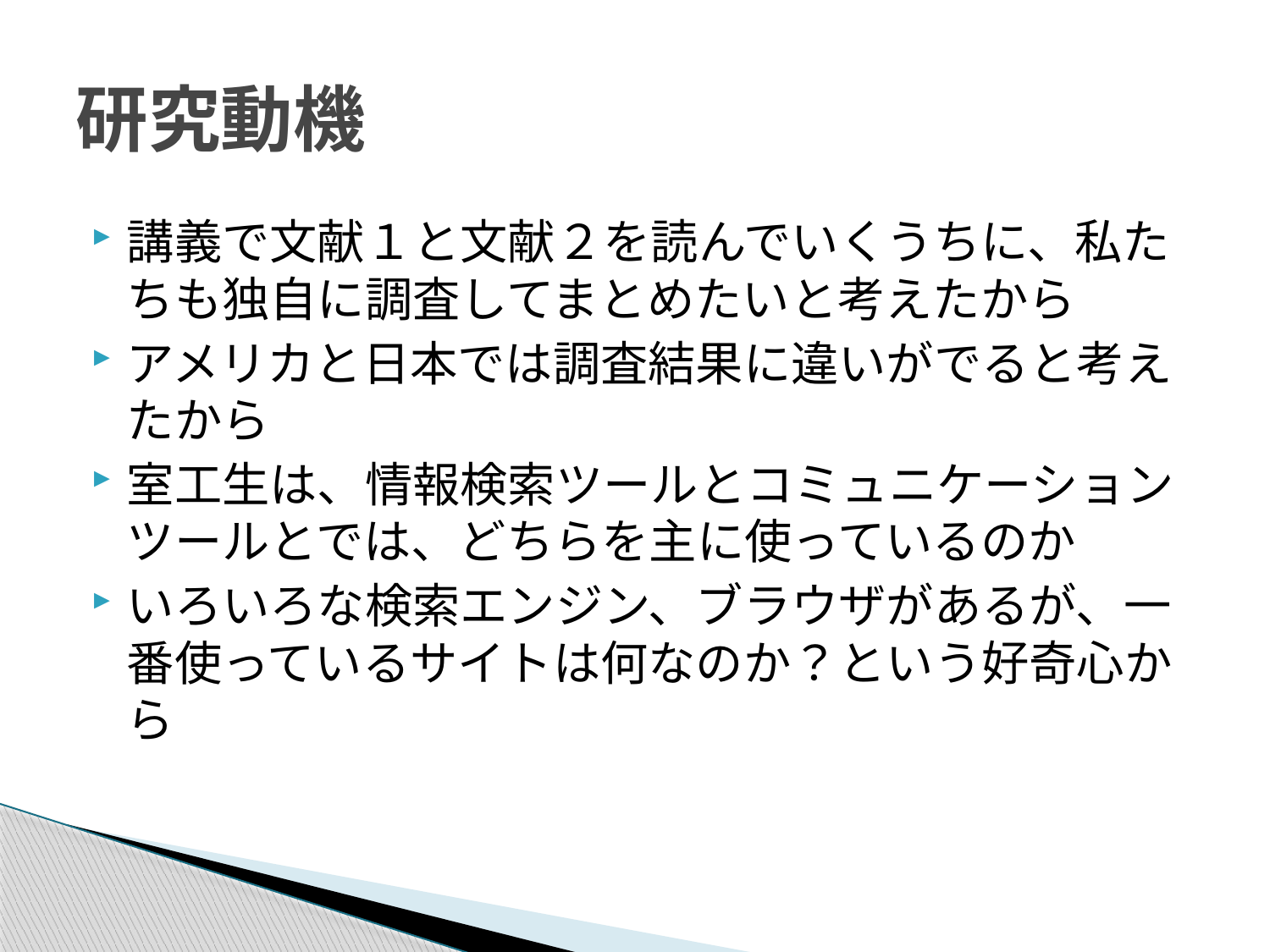

# 研究動機
講義で文献１と文献２を読んでいくうちに、私たちも独自に調査してまとめたいと考えたから
アメリカと日本では調査結果に違いがでると考えたから
室工生は、情報検索ツールとコミュニケーションツールとでは、どちらを主に使っているのか
いろいろな検索エンジン、ブラウザがあるが、一番使っているサイトは何なのか？という好奇心から